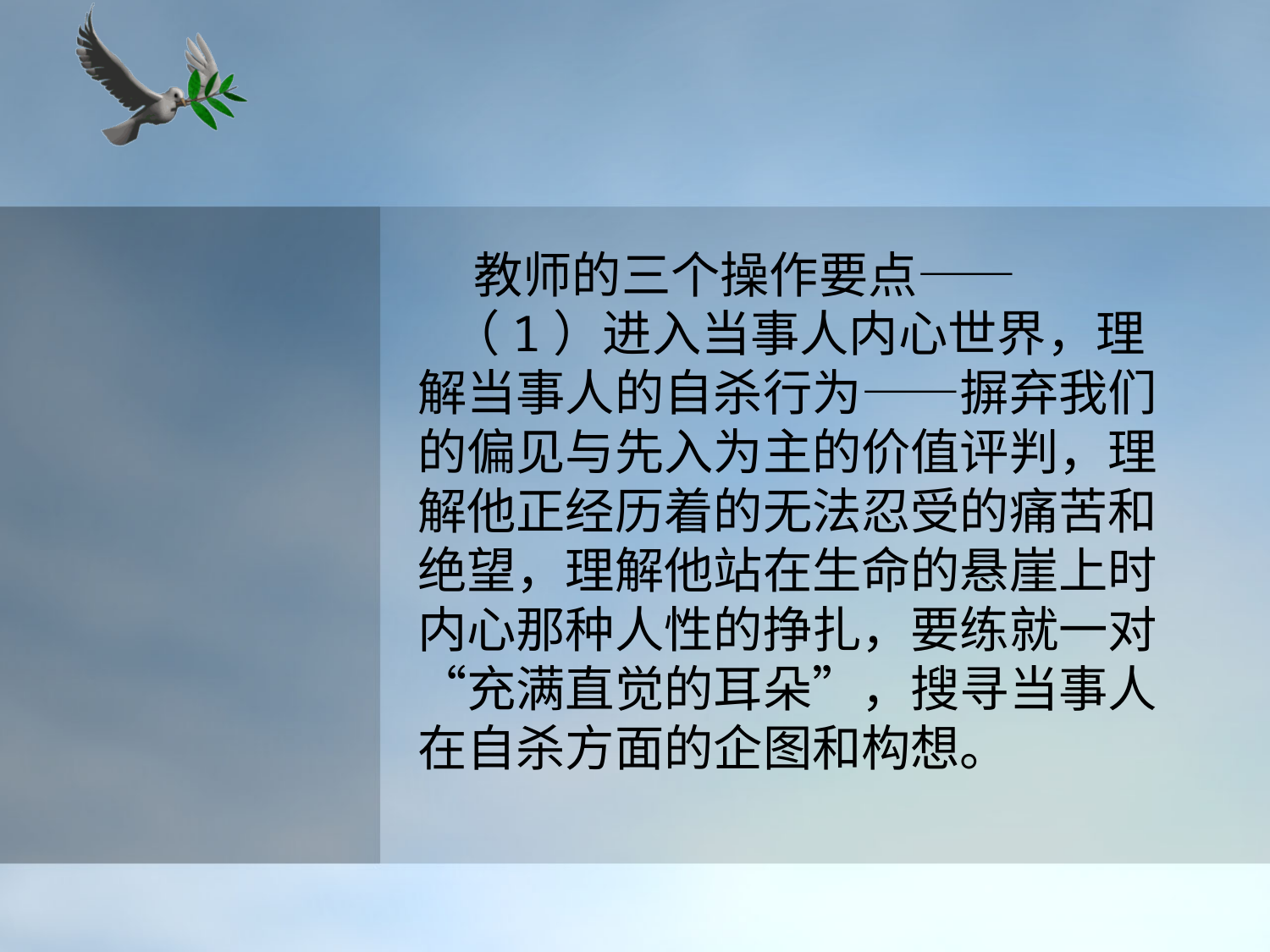

# 教师的三个操作要点—— （1）进入当事人内心世界，理解当事人的自杀行为——摒弃我们的偏见与先入为主的价值评判，理解他正经历着的无法忍受的痛苦和绝望，理解他站在生命的悬崖上时内心那种人性的挣扎，要练就一对“充满直觉的耳朵”，搜寻当事人在自杀方面的企图和构想。